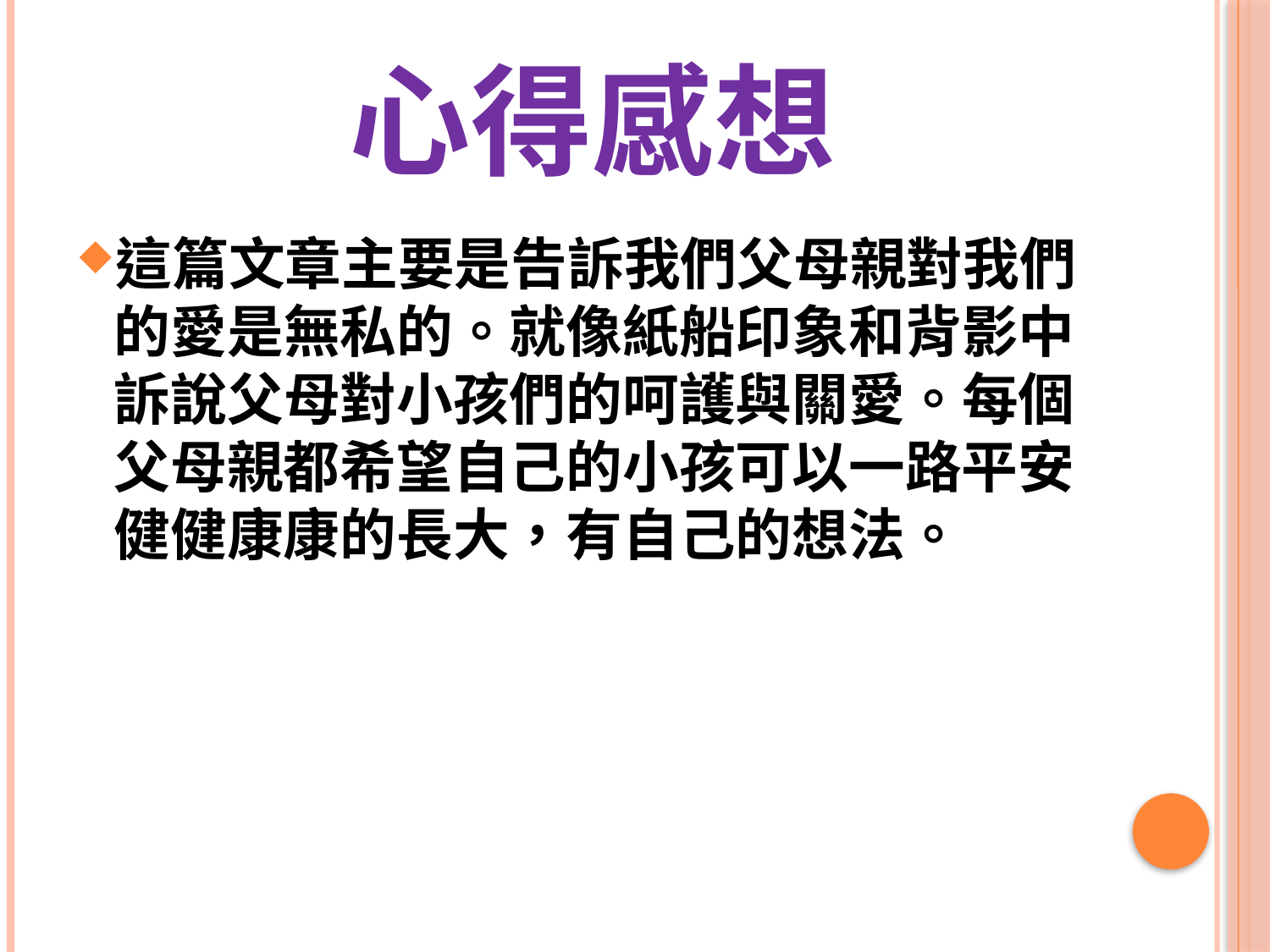

# 心得感想
這篇文章主要是告訴我們父母親對我們的愛是無私的。就像紙船印象和背影中訴說父母對小孩們的呵護與關愛。每個父母親都希望自己的小孩可以一路平安健健康康的長大，有自己的想法。